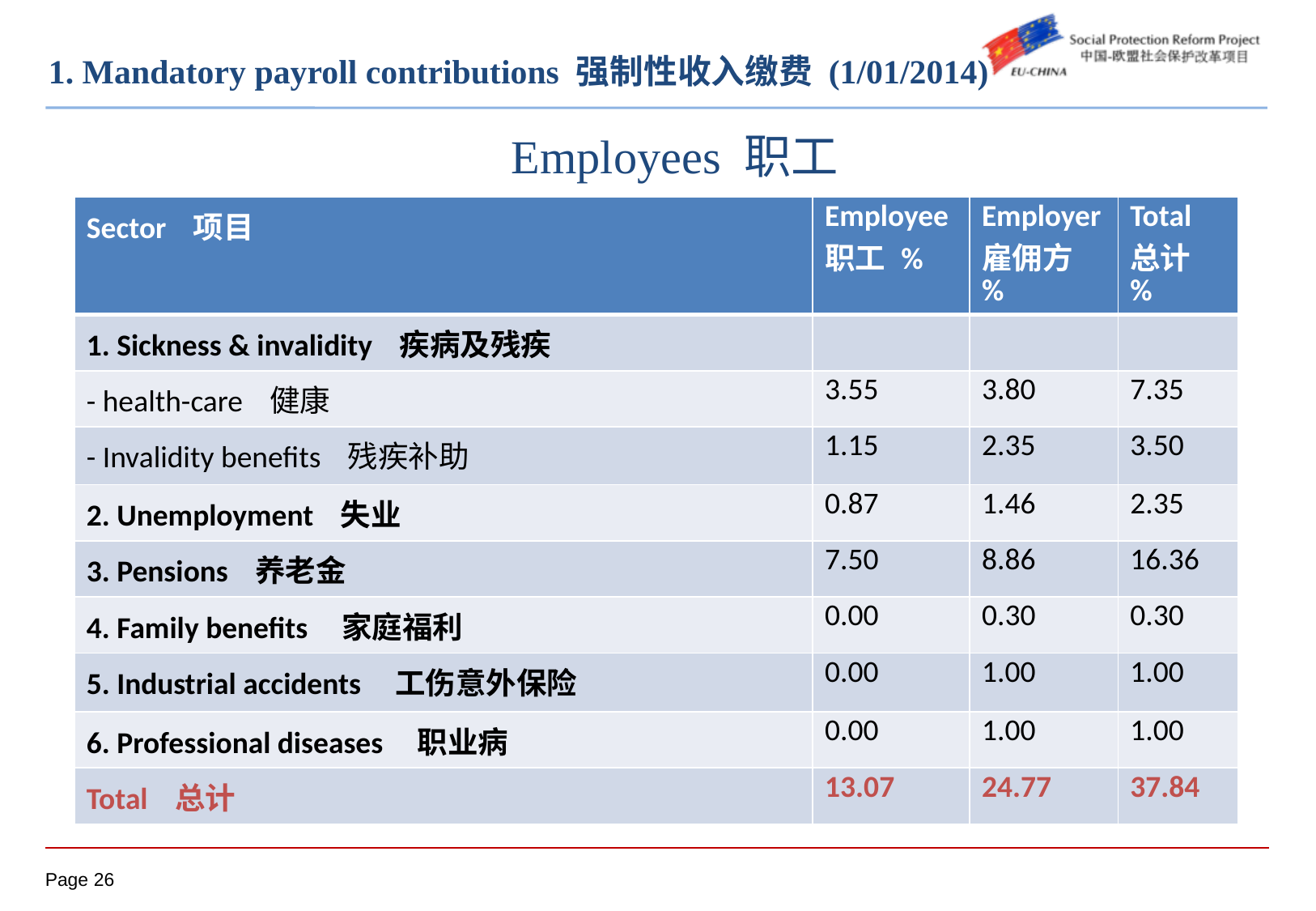

# 1. Mandatory payroll contributions 强制性收入缴费 (1/01/2014)
Employees 职工
| Sector 项目 | Employee 职工 % | Employer 雇佣方 % | Total 总计 % |
| --- | --- | --- | --- |
| 1. Sickness & invalidity 疾病及残疾 |  |  |  |
| - health-care 健康 | 3.55 | 3.80 | 7.35 |
| - Invalidity benefits 残疾补助 | 1.15 | 2.35 | 3.50 |
| 2. Unemployment 失业 | 0.87 | 1.46 | 2.35 |
| 3. Pensions 养老金 | 7.50 | 8.86 | 16.36 |
| 4. Family benefits 家庭福利 | 0.00 | 0.30 | 0.30 |
| 5. Industrial accidents 工伤意外保险 | 0.00 | 1.00 | 1.00 |
| 6. Professional diseases 职业病 | 0.00 | 1.00 | 1.00 |
| Total 总计 | 13.07 | 24.77 | 37.84 |